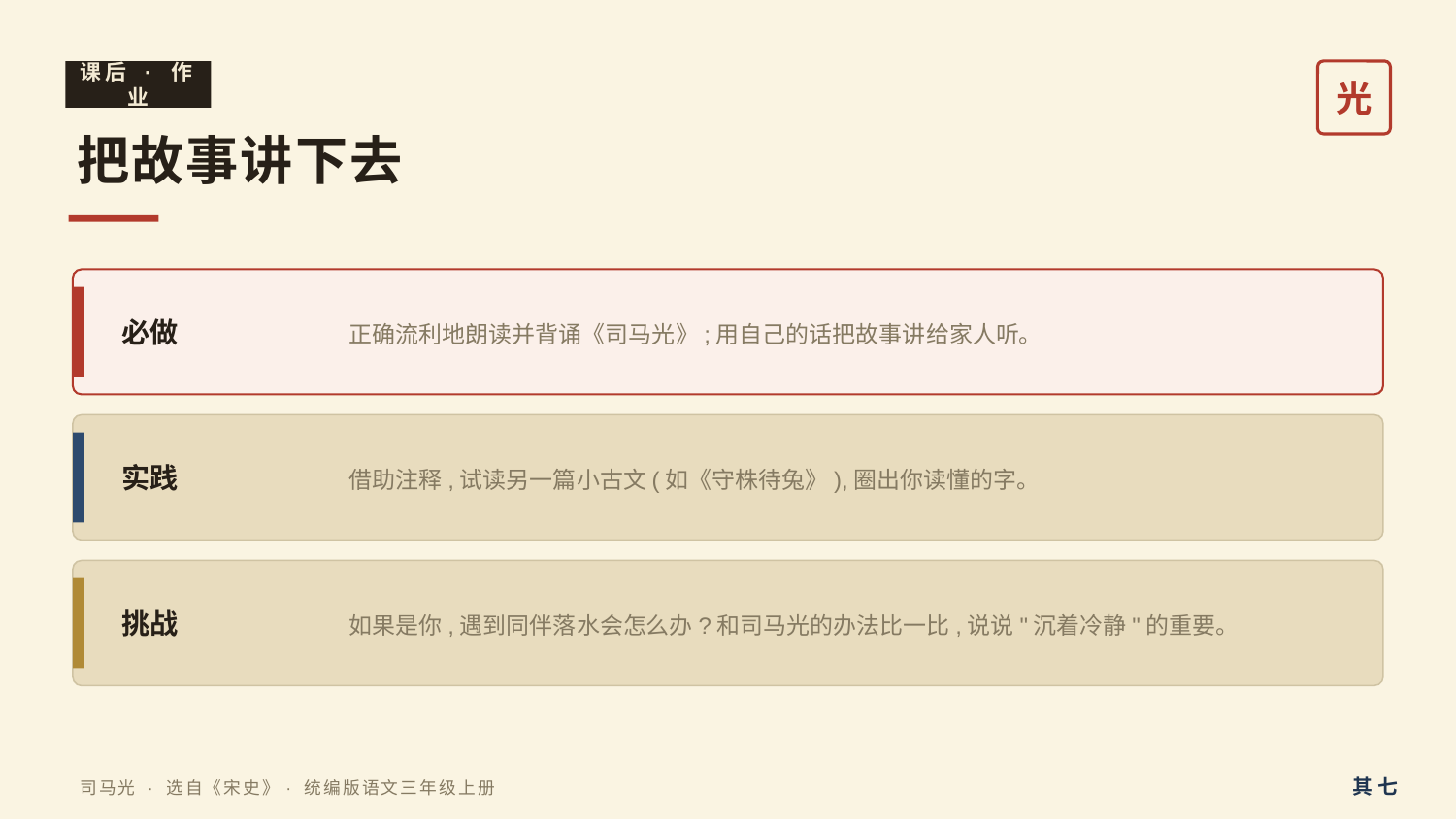

课后 · 作业
光

把故事讲下去

正确流利地朗读并背诵《司马光》;用自己的话把故事讲给家人听。
必做

借助注释,试读另一篇小古文(如《守株待兔》),圈出你读懂的字。
实践

如果是你,遇到同伴落水会怎么办?和司马光的办法比一比,说说"沉着冷静"的重要。
挑战

其 七
司马光 · 选自《宋史》· 统编版语文三年级上册